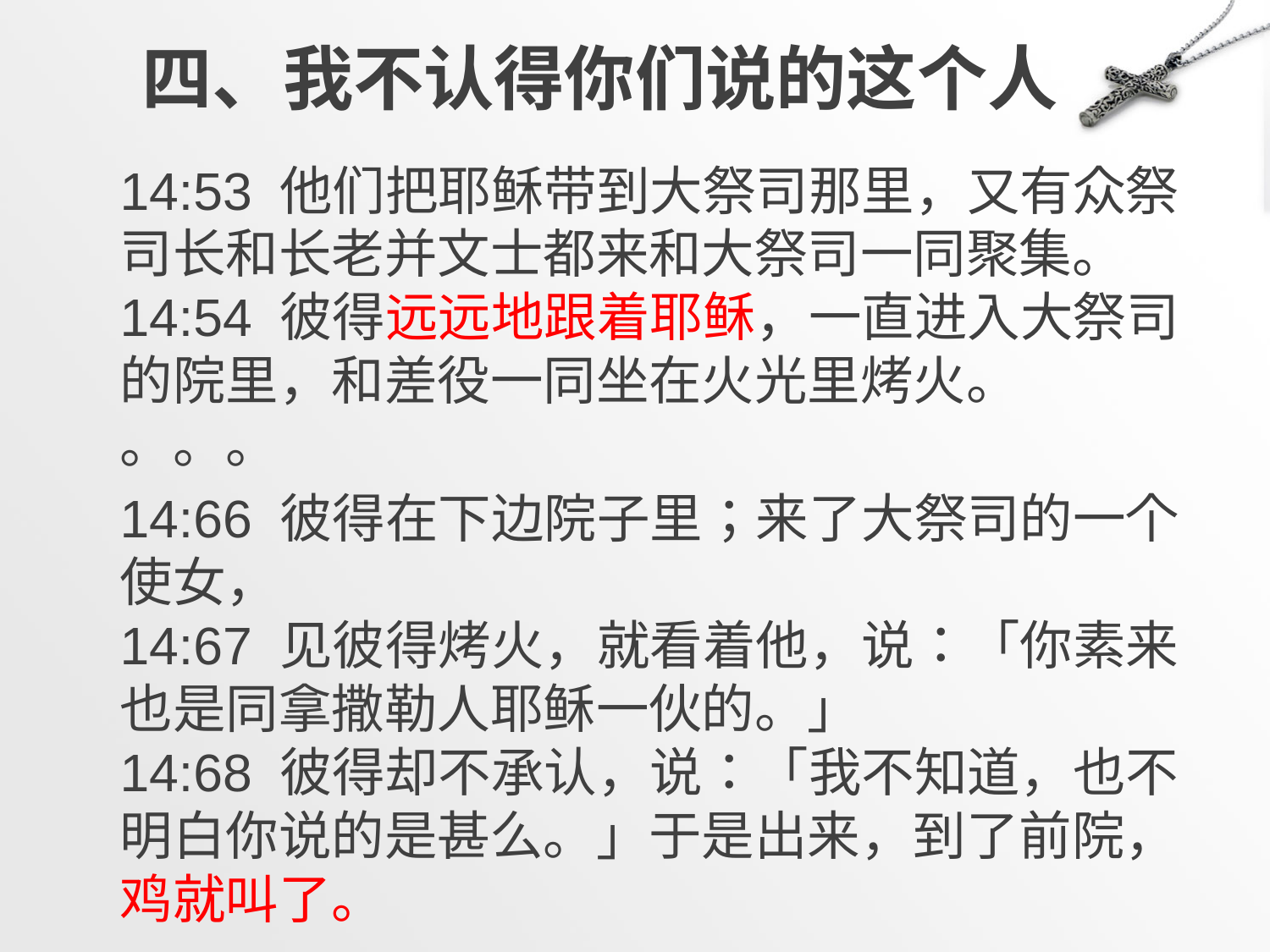

# 四、我不认得你们说的这个人
14:53 他们把耶稣带到大祭司那里，又有众祭司长和长老并文士都来和大祭司一同聚集。
14:54 彼得远远地跟着耶稣，一直进入大祭司的院里，和差役一同坐在火光里烤火。
。。。
14:66 彼得在下边院子里；来了大祭司的一个使女，
14:67 见彼得烤火，就看着他，说：「你素来也是同拿撒勒人耶稣一伙的。」
14:68 彼得却不承认，说：「我不知道，也不明白你说的是甚么。」于是出来，到了前院，鸡就叫了。